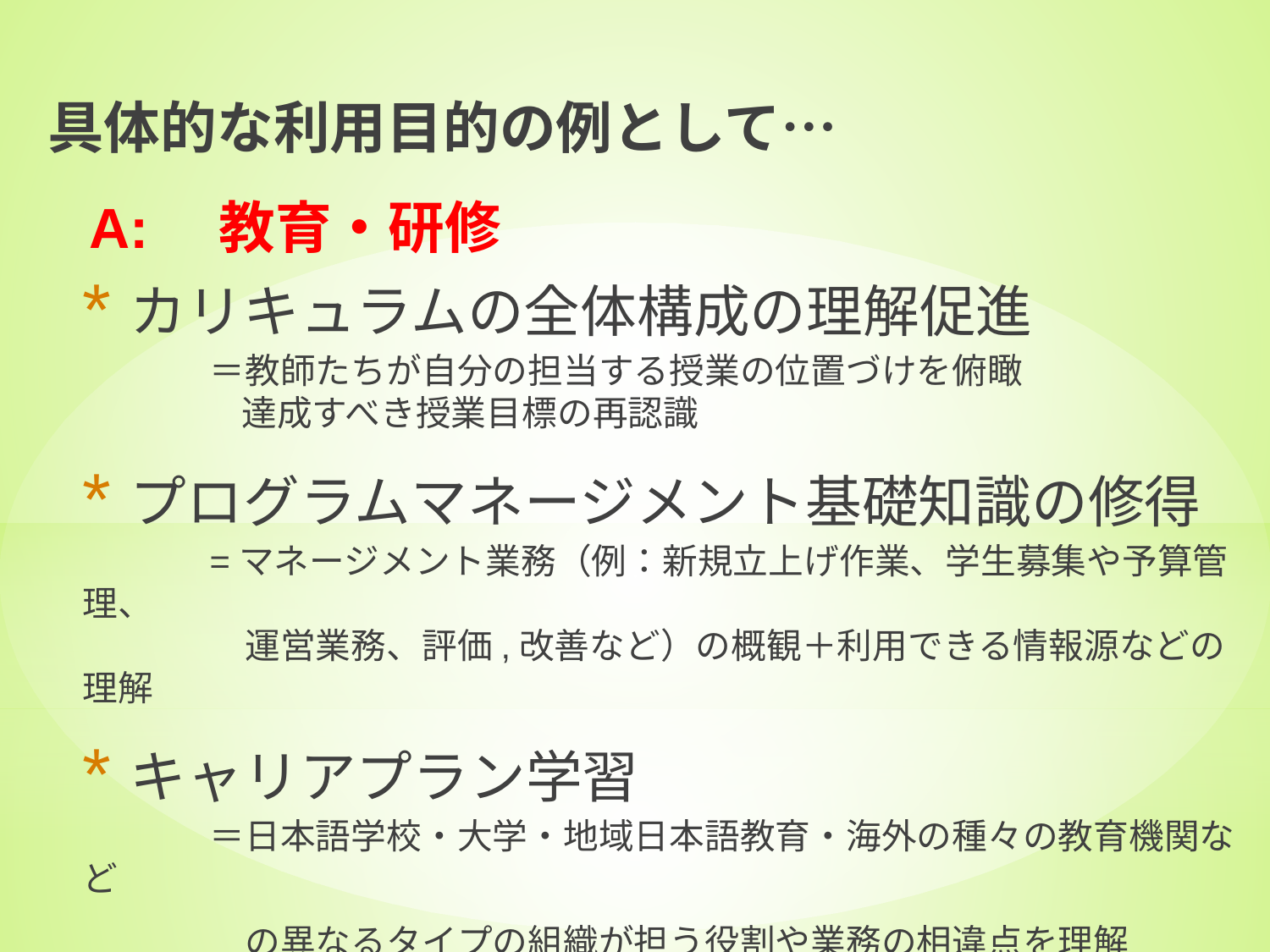

具体的な利用目的の例として…
A:　教育・研修
カリキュラムの全体構成の理解促進
 	＝教師たちが自分の担当する授業の位置づけを俯瞰
	   達成すべき授業目標の再認識

プログラムマネージメント基礎知識の修得
	=マネージメント業務（例：新規立上げ作業、学生募集や予算管理、
	　運営業務、評価,改善など）の概観＋利用できる情報源などの理解

キャリアプラン学習
	＝日本語学校・大学・地域日本語教育・海外の種々の教育機関など
	　の異なるタイプの組織が担う役割や業務の相違点を理解